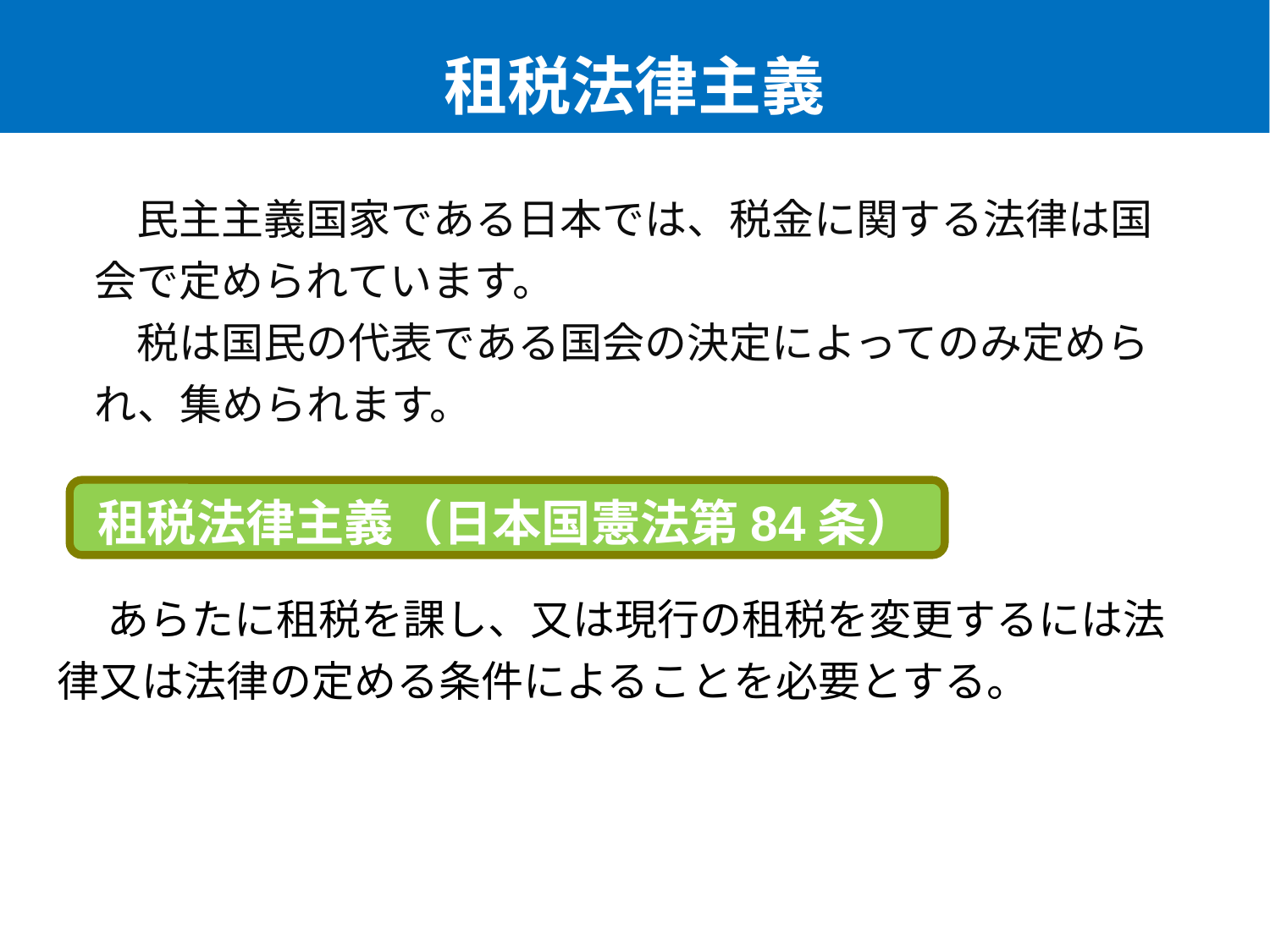

# 租税法律主義
　民主主義国家である日本では、税金に関する法律は国会で定められています。
　税は国民の代表である国会の決定によってのみ定められ、集められます。
租税法律主義（日本国憲法第84条）
あらたに租税を課し、又は現行の租税を変更するには法律又は法律の定める条件によることを必要とする。